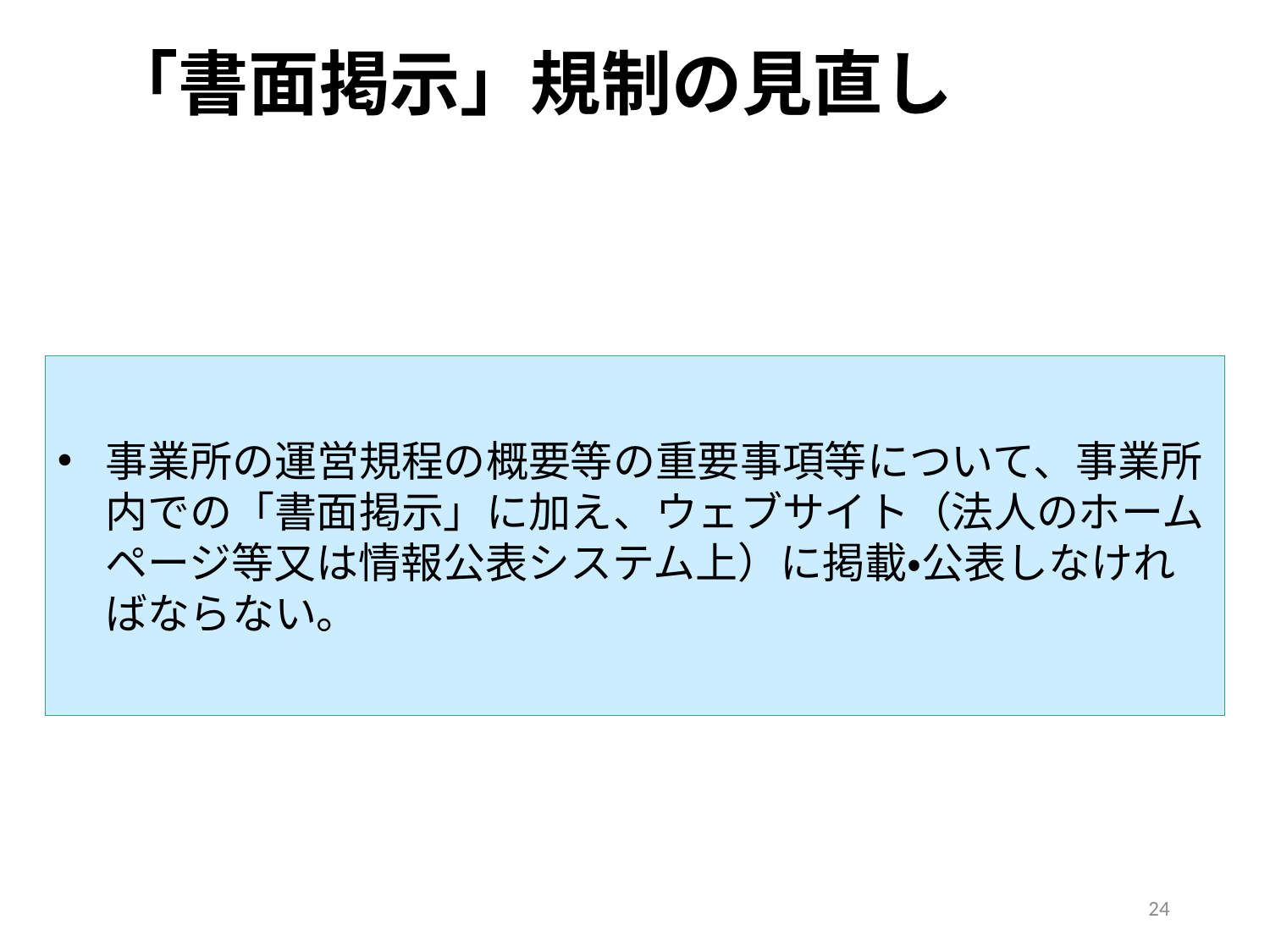

# 「書面掲示」規制の見直し
事業所の運営規程の概要等の重要事項等について、事業所内での「書面掲示」に加え、ウェブサイト（法人のホームページ等又は情報公表システム上）に掲載・公表しなければならない。
24